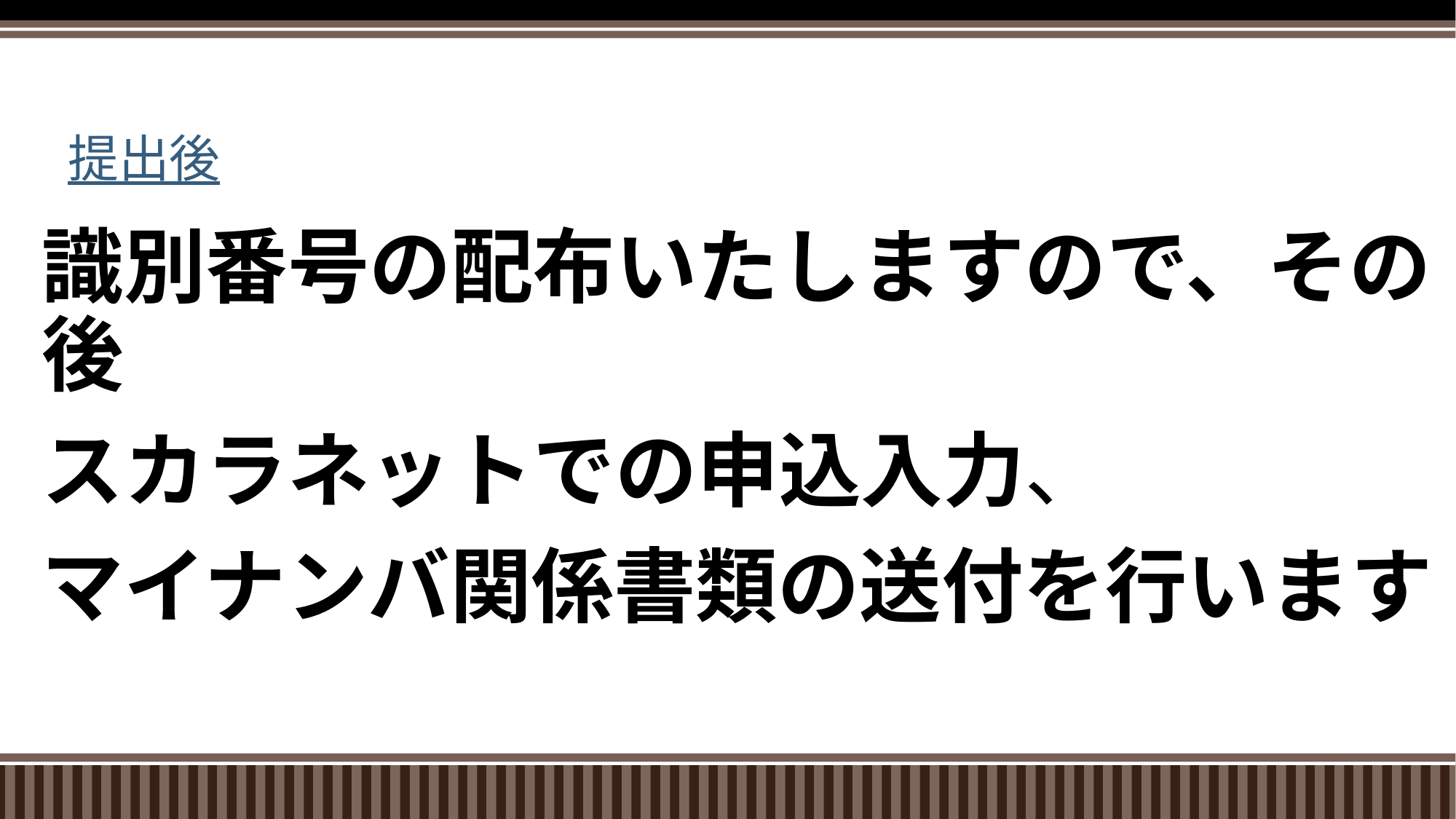

# 提出後
識別番号の配布いたしますので、その後
スカラネットでの申込入力、
マイナンバ関係書類の送付を行います